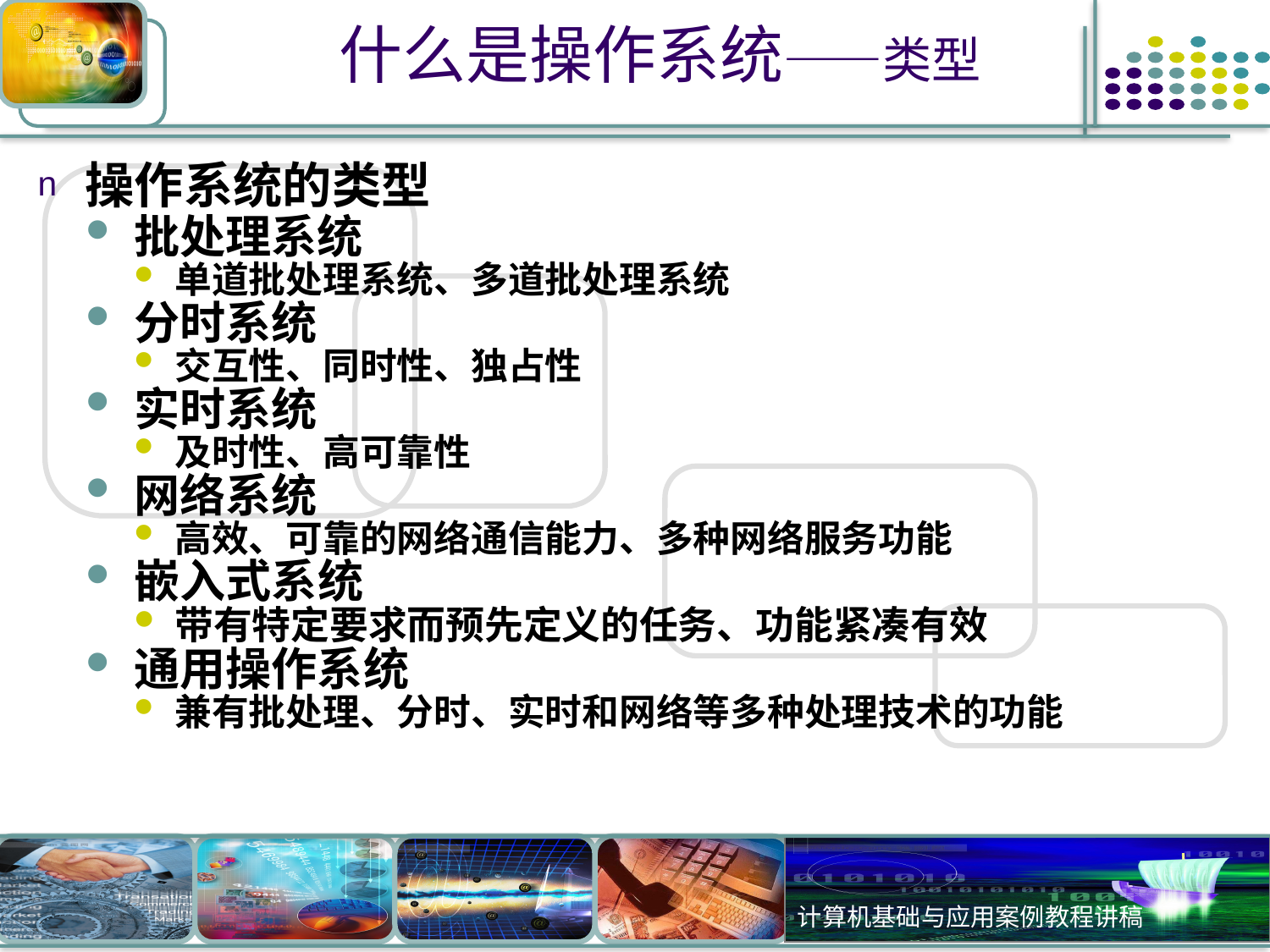

# 什么是操作系统——类型
操作系统的类型
批处理系统
单道批处理系统、多道批处理系统
分时系统
交互性、同时性、独占性
实时系统
及时性、高可靠性
网络系统
高效、可靠的网络通信能力、多种网络服务功能
嵌入式系统
带有特定要求而预先定义的任务、功能紧凑有效
通用操作系统
兼有批处理、分时、实时和网络等多种处理技术的功能